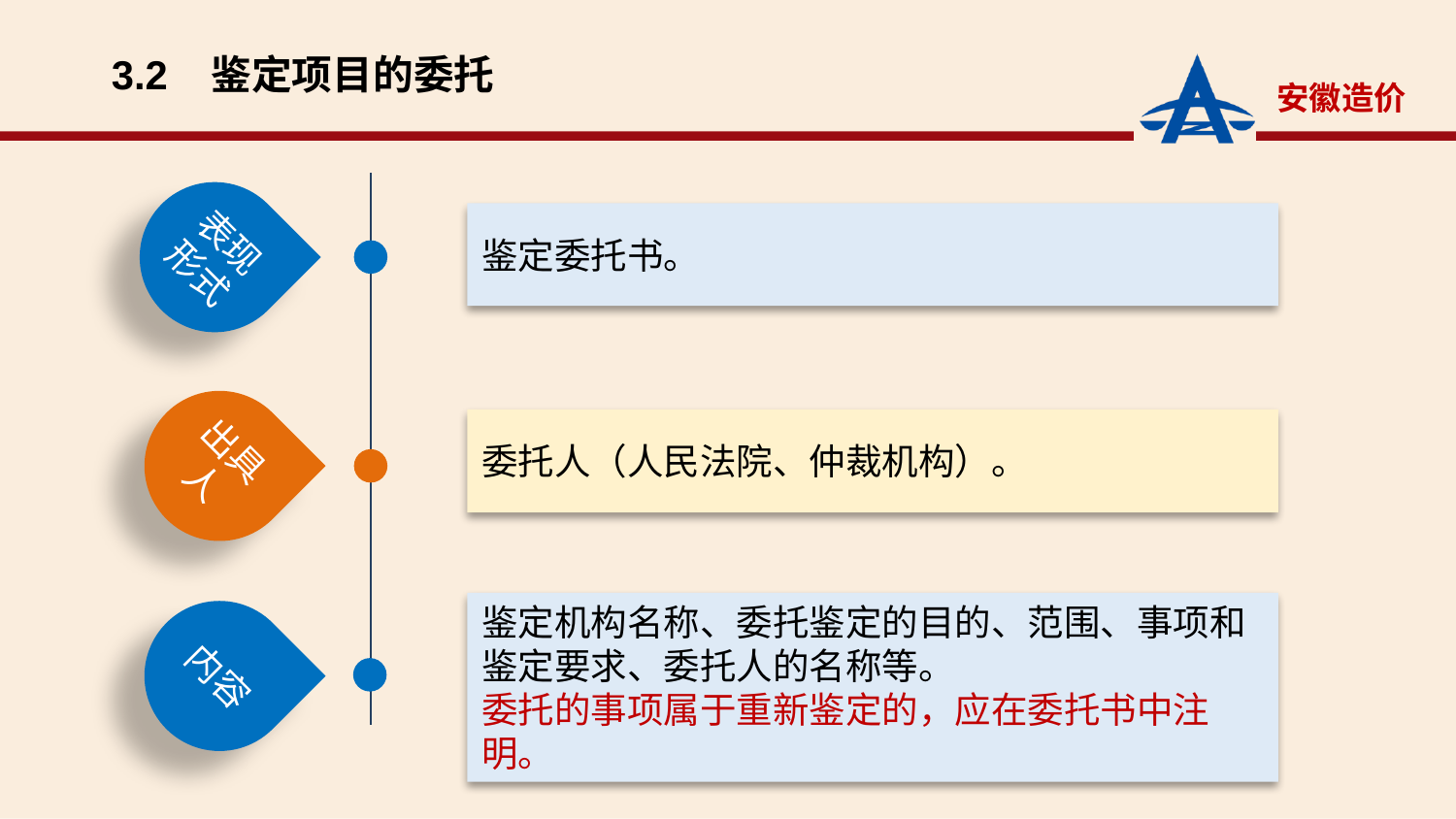

3.2   鉴定项目的委托

表现形式
鉴定委托书。
出具人
委托人（人民法院、仲裁机构）。
鉴定机构名称、委托鉴定的目的、范围、事项和鉴定要求、委托人的名称等。
委托的事项属于重新鉴定的，应在委托书中注明。
内容